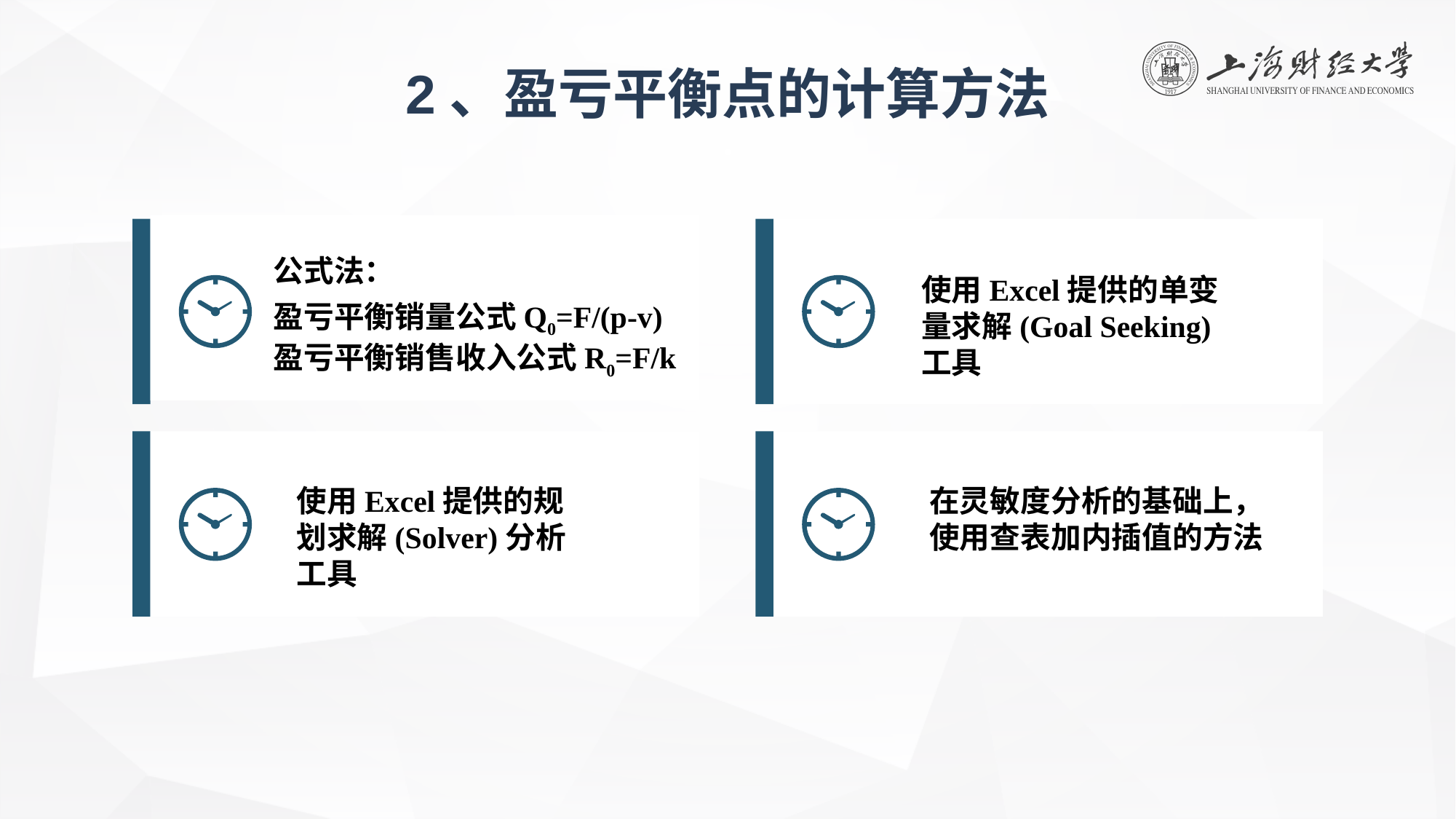

2、盈亏平衡点的计算方法

公式法：
盈亏平衡销量公式Q0=F/(p-v)
盈亏平衡销售收入公式R0=F/k
使用Excel提供的单变量求解(Goal Seeking)工具

使用Excel提供的规划求解(Solver)分析工具
在灵敏度分析的基础上，使用查表加内插值的方法